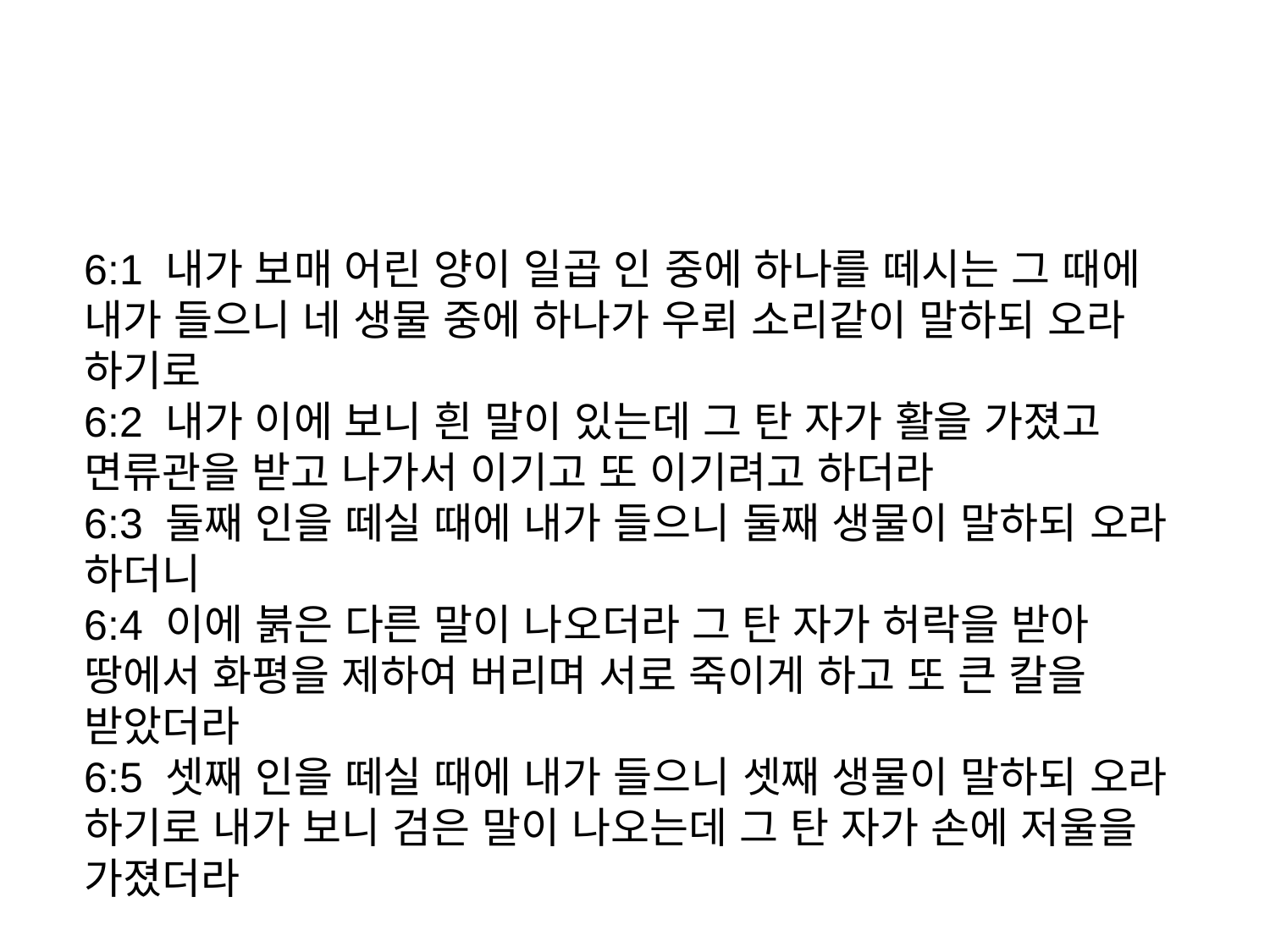

#
6:1 내가 보매 어린 양이 일곱 인 중에 하나를 떼시는 그 때에 내가 들으니 네 생물 중에 하나가 우뢰 소리같이 말하되 오라 하기로
6:2 내가 이에 보니 흰 말이 있는데 그 탄 자가 활을 가졌고 면류관을 받고 나가서 이기고 또 이기려고 하더라
6:3 둘째 인을 떼실 때에 내가 들으니 둘째 생물이 말하되 오라 하더니
6:4 이에 붉은 다른 말이 나오더라 그 탄 자가 허락을 받아 땅에서 화평을 제하여 버리며 서로 죽이게 하고 또 큰 칼을 받았더라
6:5 셋째 인을 떼실 때에 내가 들으니 셋째 생물이 말하되 오라 하기로 내가 보니 검은 말이 나오는데 그 탄 자가 손에 저울을 가졌더라